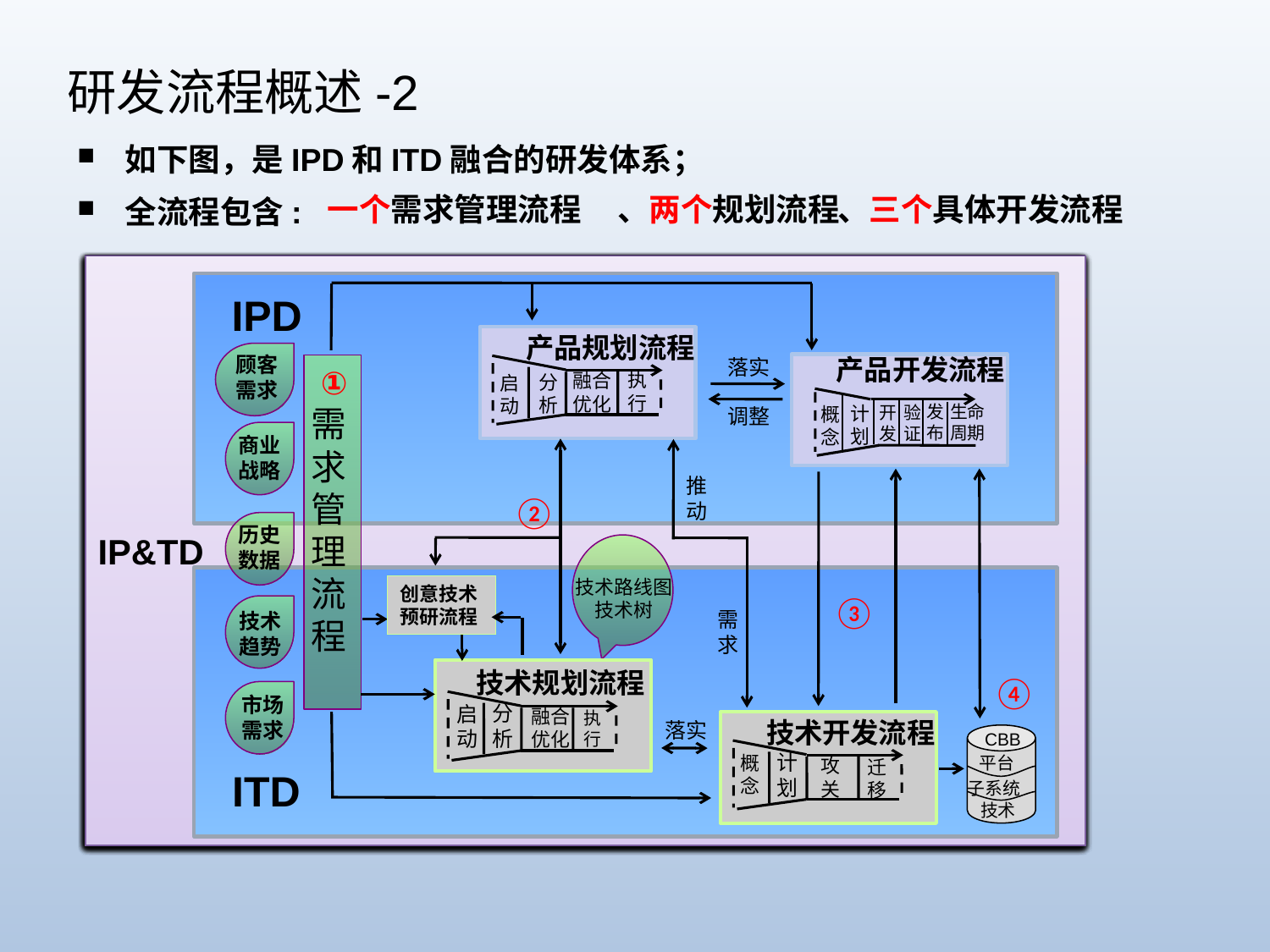

研发流程概述-2
如下图，是IPD和ITD融合的研发体系；
全流程包含:
一个需求管理流程
、两个规划流程
、三个具体开发流程

IPD
产品规划流程
落实

产品开发流程
①
执行
融合
优化

分析

启动

发布
生命周期
计划
开发
验证
概念
调整

推动
②
IP&TD

技术路线图
技术树
创意技术预研流程
③
需求
技术规划流程
④

启动
分析
融合
优化

执行

落实

技术开发流程
CBB

平台

子系统

技术

计划
概念

攻关

迁移

ITD

需求管理流程：是对研发系统所需要的数据和信息的识别、获取、传递、分析、发布全过程的指导。

需求管理流程
顾客需求

商业战略

历史数据

技术趋势

市场需求

创意发生及预研流程：隐性的顾客需求机会点识别和创意开发、全新产品的预研、对那些成熟产品线的技术路线方向性不确定度高的技术的前期探索。

IPD
产品规划流程

需求管理流程
顾客需求
落实

产品开发流程
①
执行
融合
优化

分析

启动

发布
生命周期
计划
开发
验证
概念
调整

商业战略

推动
②

历史数据
IP&TD

技术路线图
技术树
创意技术预研流程
③

需求
技术趋势
技术规划流程
④

市场需求

启动
分析
融合
优化

执行

落实

技术开发流程
CBB

平台

子系统

技术

计划
概念

攻关

迁移

ITD

IPD
①
产品规划流程

需求管理流程
顾客需求
落实

产品开发流程
①
执行
融合
优化

分析

启动

发布
生命周期
计划
开发
验证
概念
调整

商业战略

融合点：1、需求管理流程的牵引；
推动
②

历史数据
IP&TD

技术路线图
技术树
创意技术预研流程
③

需求
技术趋势
技术规划流程
④

市场需求

启动
分析
融合
优化

执行

落实

技术开发流程
CBB

平台

子系统

技术

计划
概念

攻关

迁移

ITD

IPD
融合点：2规划流程互为输入、输出
产品规划流程

需求管理流程
顾客需求
落实

产品开发流程
①
执行
融合
优化

分析

启动

发布
生命周期
计划
开发
验证
概念
调整

商业战略

②

推动
②

历史数据
IP&TD

技术路线图
技术树
创意技术预研流程
③

需求
技术趋势
技术规划流程
④

市场需求

启动
分析
融合
优化

执行

落实

技术开发流程
CBB

平台

子系统

技术

计划
概念

攻关

迁移

ITD

IPD
产品规划流程

需求管理流程
顾客需求
落实

产品开发流程
①
执行
融合
优化

分析

启动

发布
生命周期
计划
开发
验证
概念
调整
融合点：3技术开发和产品开发相互渗透；

商业战略

推动
③
②

历史数据
IP&TD

技术路线图
技术树
创意技术预研流程
③

需求
技术趋势
技术规划流程
④

市场需求

启动
分析
融合
优化

执行

落实

技术开发流程
CBB

平台

子系统

技术

计划
概念

攻关

迁移

ITD

IPD
产品规划流程

需求管理流程
顾客需求
落实

产品开发流程
①
执行
融合
优化

分析

启动

发布
生命周期
计划
开发
验证
概念
调整

商业战略
融合点：4知识沉淀共享（CBB、故障库、案例库）

推动
④
②

历史数据
IP&TD

技术路线图
技术树
创意技术预研流程
③

需求
技术趋势
技术规划流程
④

市场需求

启动
分析
融合
优化

执行

落实

技术开发流程
CBB

平台

子系统

技术

计划
概念

攻关

迁移

ITD

IPD
产品规划流程

需求管理流程
顾客需求
落实

产品开发流程
执行
融合
优化

分析

启动

发布
生命周期
计划
开发
验证
概念
调整

商业战略

推动

历史数据
IP&TD

技术路线图
技术树
创意技术预研流程

需求
技术趋势

技术规划流程

市场需求

融合
优化

执行

启动
分析
落实

技术开发流程
CBB

平台

子系统

技术

概念

攻关

迁移

ITD
计划

①
②
③
④

IPD
产品规划流程

需求管理流程
顾客需求
落实

产品开发流程
①
执行
融合
优化

分析

启动

发布
生命周期
计划
开发
验证
概念
调整

商业战略

推动
②

历史数据
产品规划流程：指导产品经理确定每条产品线无与伦比的体验点，排出含时间点和重要度的三年产品开发清单（产品路标）
IP&TD

技术路线图
技术树
创意技术预研流程
③

需求
技术趋势
技术规划流程
④

市场需求

启动
分析
融合
优化

执行

落实

技术开发流程
CBB

平台

子系统

技术

计划
概念

攻关

迁移

ITD

技术规划流程：指导分技术委员会TMG洞察各领域无与伦比的价值点和技术方向，排出含时间点和重要度的三年技术开发清单（技术路标）

IPD
产品规划流程

需求管理流程
顾客需求
落实

产品开发流程
①
执行
融合
优化

分析

启动

发布
生命周期
计划
开发
验证
概念
调整

商业战略

推动
②

历史数据
IP&TD

技术路线图
技术树
创意技术预研流程
③

需求
技术趋势

技术规划流程
④

市场需求

启动
分析
融合
优化

执行

落实

技术开发流程
CBB

平台

子系统

技术

计划
概念

攻关

迁移

ITD

IPD
产品规划流程

需求管理流程
顾客需求
落实

产品开发流程
①
执行
融合
优化

分析

启动

发布
生命周期
计划
开发
验证
概念
调整

商业战略

推动
②

历史数据
产品开发流程：按时间点落实产品规划，指导产品经理、产品开发团队PDT进行具体产品的立项、开发、上市、生命周期管理
IP&TD

技术路线图
技术树
创意技术预研流程
③

需求
技术趋势
技术规划流程
④

市场需求

启动
分析
融合
优化

执行

落实

技术开发流程
CBB

平台

子系统

技术

计划
概念

攻关

迁移

ITD

技术开发流程：按时间点落实技术规划，指导每个技术开发小组ITD进行具体技术的研究、转换

IPD
产品规划流程

需求管理流程
顾客需求
落实

产品开发流程
①
执行
融合
优化

分析

启动

发布
生命周期
计划
开发
验证
概念
调整

商业战略

推动
②

历史数据
IP&TD

技术路线图
技术树
创意技术预研流程
③

需求
技术趋势
技术规划流程
④

市场需求

启动
分析
融合
优化

执行

落实

技术开发流程
CBB

平台

子系统

技术

计划
概念

攻关

迁移

ITD

IPD
产品规划流程

执行
融合
优化

分析

启动

技术规划流程

融合
优化

执行

启动
分析

顾客需求

①

商业战略

历史数据

技术趋势

市场需求

需求管理流程
落实

产品开发流程

发布
生命周期
计划
开发
验证
概念

创意技术预研流程

技术开发流程

概念

攻关

迁移

计划

调整
推动
②
IP&TD

技术路线图
技术树
③
需求
④
落实
CBB

平台

子系统

技术
ITD